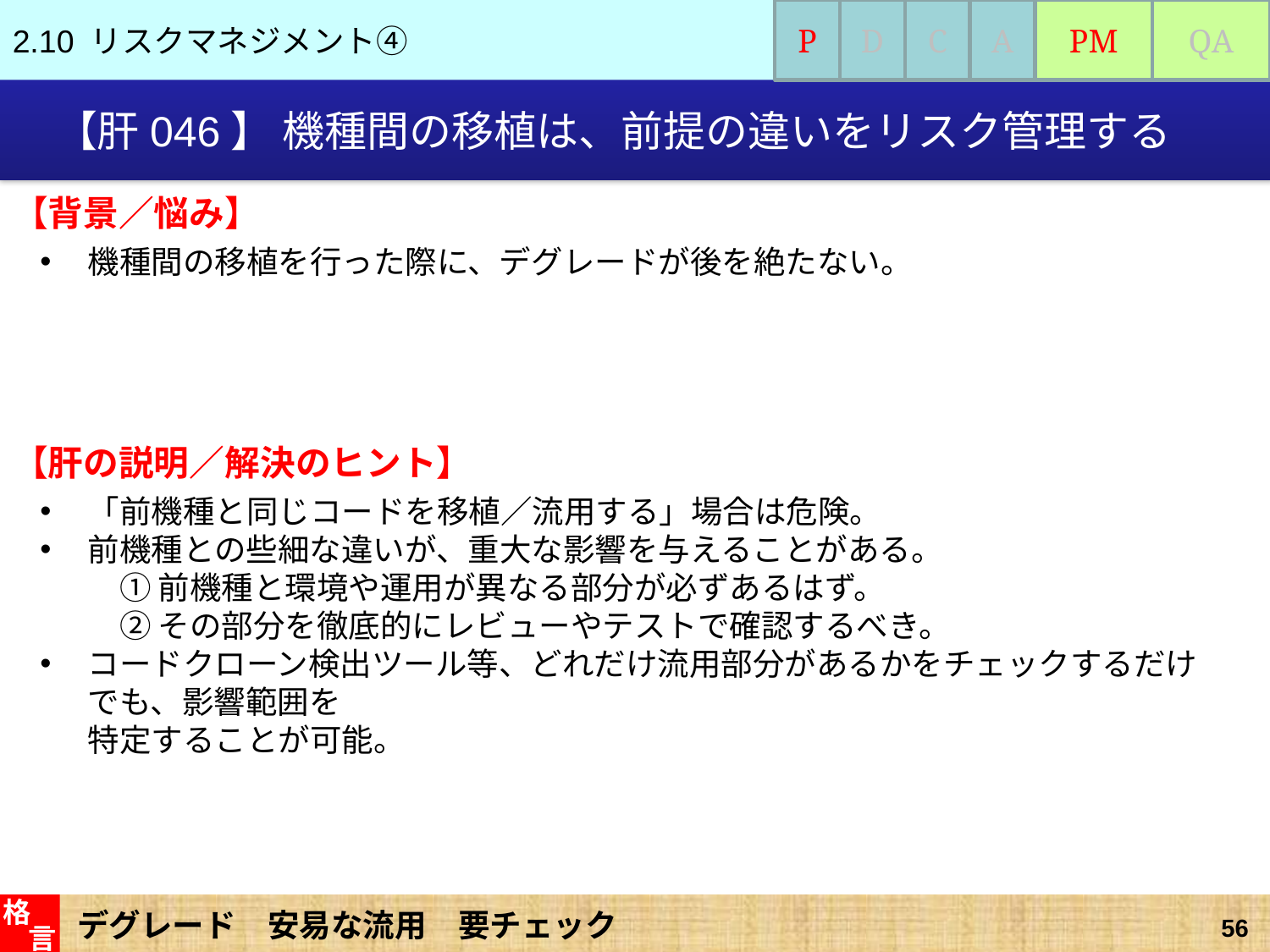

2.10 リスクマネジメント④
P
D
C
A
PM
QA
# 【肝046】 機種間の移植は、前提の違いをリスク管理する
【背景／悩み】
機種間の移植を行った際に、デグレードが後を絶たない。
【肝の説明／解決のヒント】
「前機種と同じコードを移植／流用する」場合は危険。
前機種との些細な違いが、重大な影響を与えることがある。
　① 前機種と環境や運用が異なる部分が必ずあるはず。
　② その部分を徹底的にレビューやテストで確認するべき。
コードクローン検出ツール等、どれだけ流用部分があるかをチェックするだけでも、影響範囲を
特定することが可能。
デグレード　安易な流用　要チェック
格
言
56